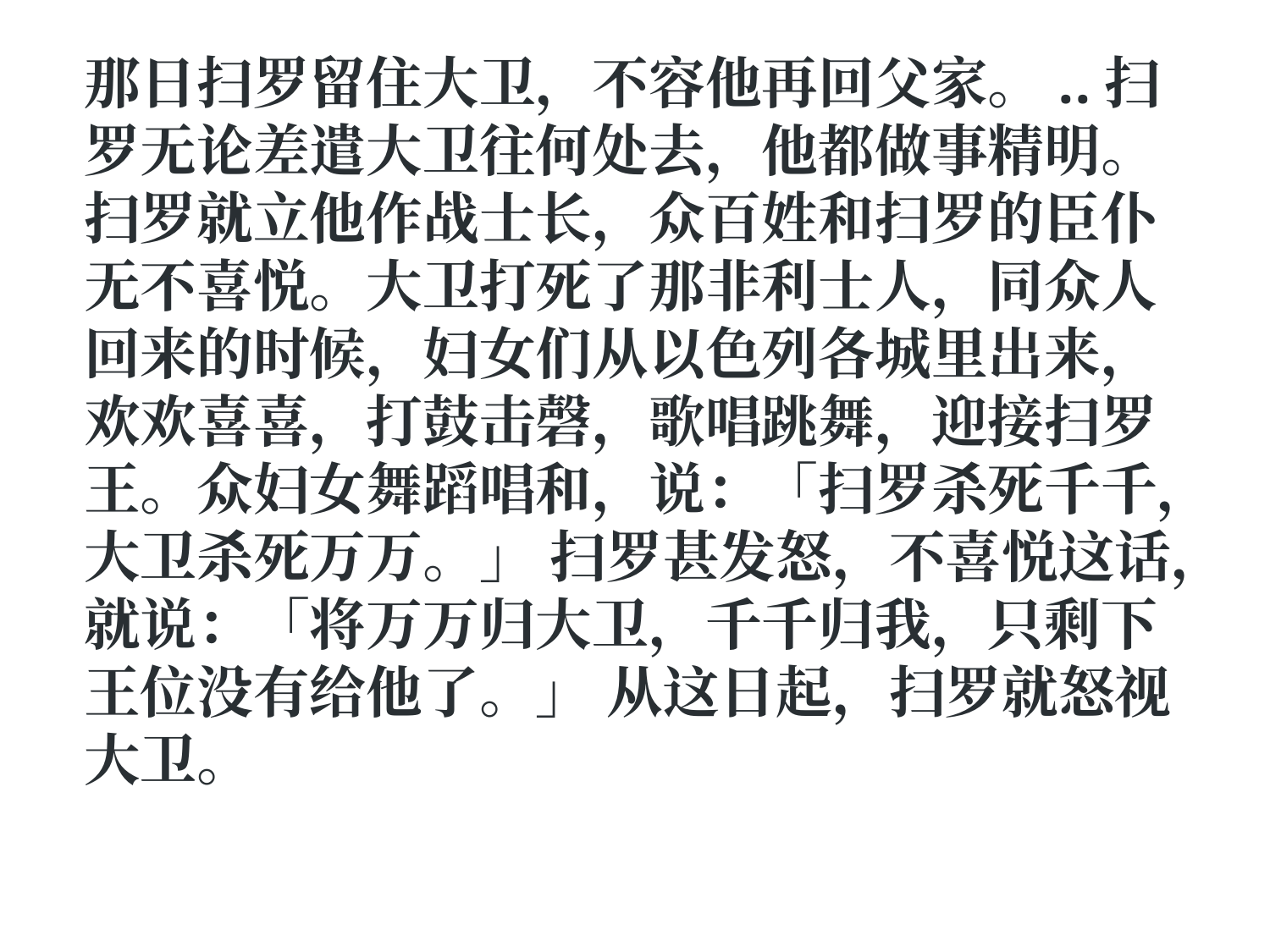

那日扫罗留住大卫，不容他再回父家。..扫罗无论差遣大卫往何处去，他都做事精明。扫罗就立他作战士长，众百姓和扫罗的臣仆无不喜悦。大卫打死了那非利士人，同众人回来的时候，妇女们从以色列各城里出来，欢欢喜喜，打鼓击磬，歌唱跳舞，迎接扫罗王。众妇女舞蹈唱和，说：「扫罗杀死千千，大卫杀死万万。」 扫罗甚发怒，不喜悦这话，就说：「将万万归大卫，千千归我，只剩下王位没有给他了。」 从这日起，扫罗就怒视大卫。